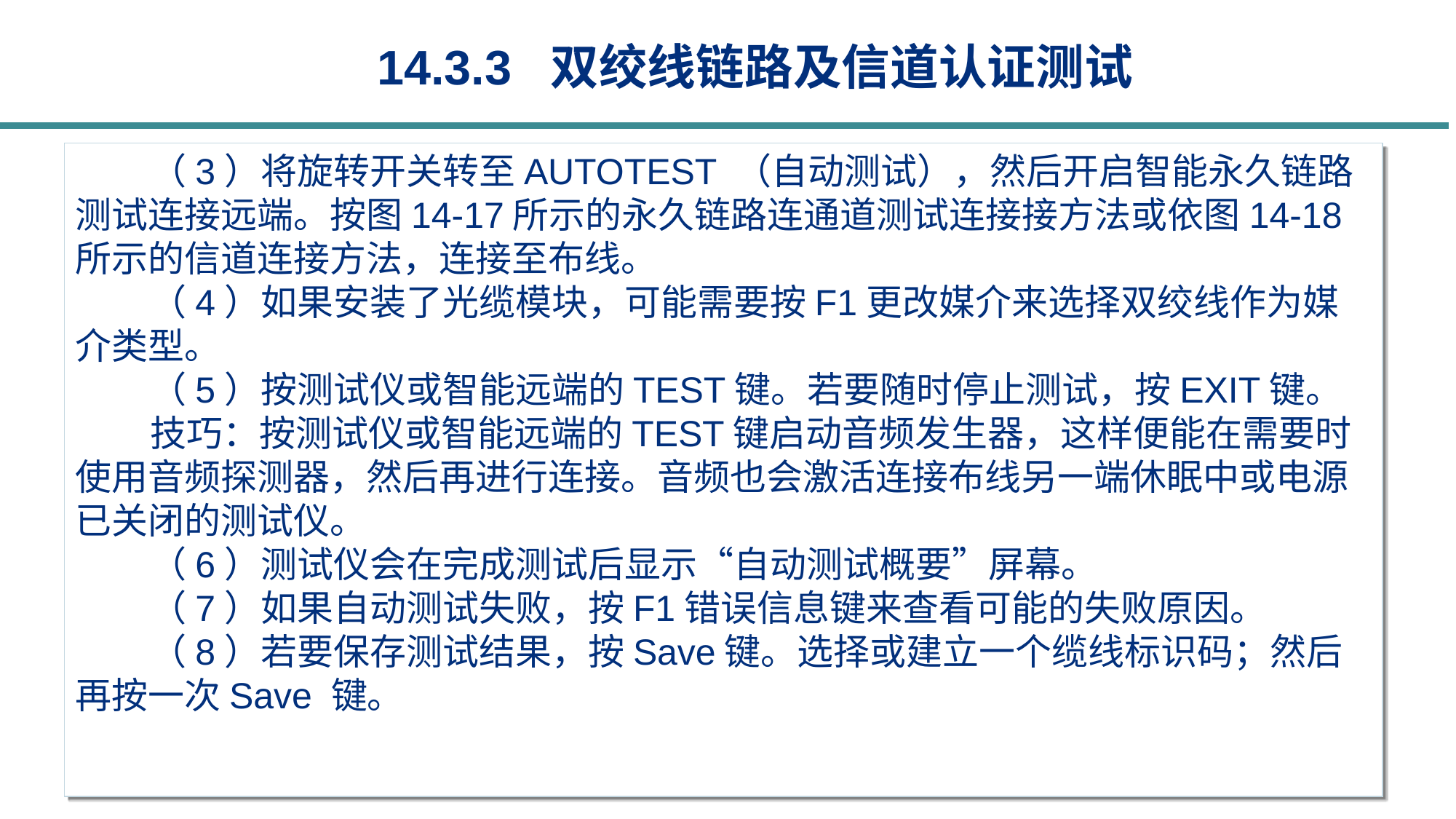

14.3.3  双绞线链路及信道认证测试
（3）将旋转开关转至AUTOTEST （自动测试），然后开启智能永久链路测试连接远端。按图14-17所示的永久链路连通道测试连接接方法或依图14-18所示的信道连接方法，连接至布线。
（4）如果安装了光缆模块，可能需要按F1更改媒介来选择双绞线作为媒介类型。
（5）按测试仪或智能远端的TEST键。若要随时停止测试，按EXIT键。
技巧：按测试仪或智能远端的TEST键启动音频发生器，这样便能在需要时使用音频探测器，然后再进行连接。音频也会激活连接布线另一端休眠中或电源已关闭的测试仪。
（6）测试仪会在完成测试后显示“自动测试概要”屏幕。
（7）如果自动测试失败，按F1错误信息键来查看可能的失败原因。
（8）若要保存测试结果，按Save键。选择或建立一个缆线标识码；然后再按一次Save 键。